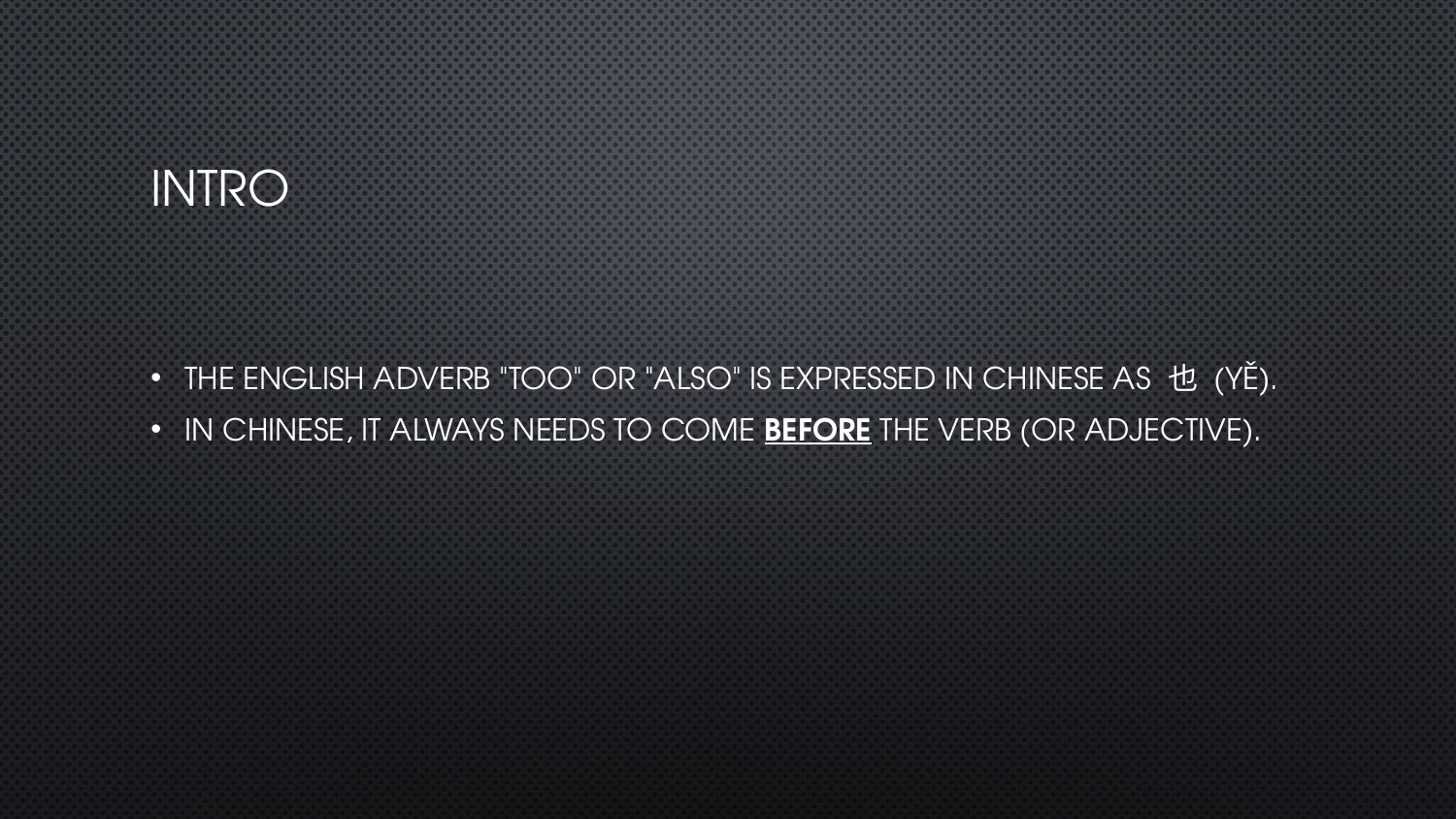

# Intro
The English adverb "too" or "also" is expressed in Chinese as 也 (yě).
In Chinese, it always needs to come before the verb (or adjective).